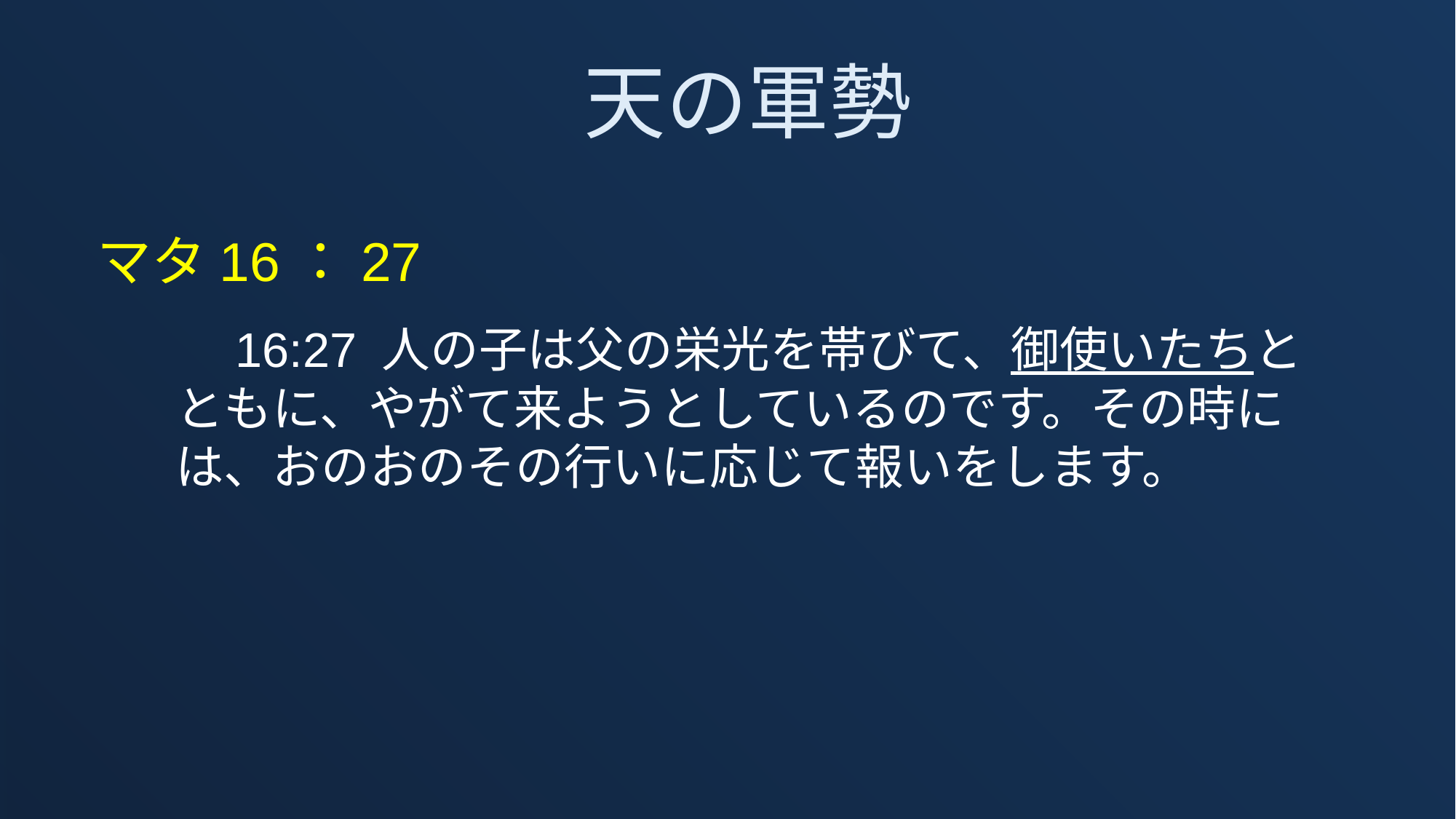

天の軍勢
マタ16：27
　16:27 人の子は父の栄光を帯びて、御使いたちとともに、やがて来ようとしているのです。その時には、おのおのその行いに応じて報いをします。